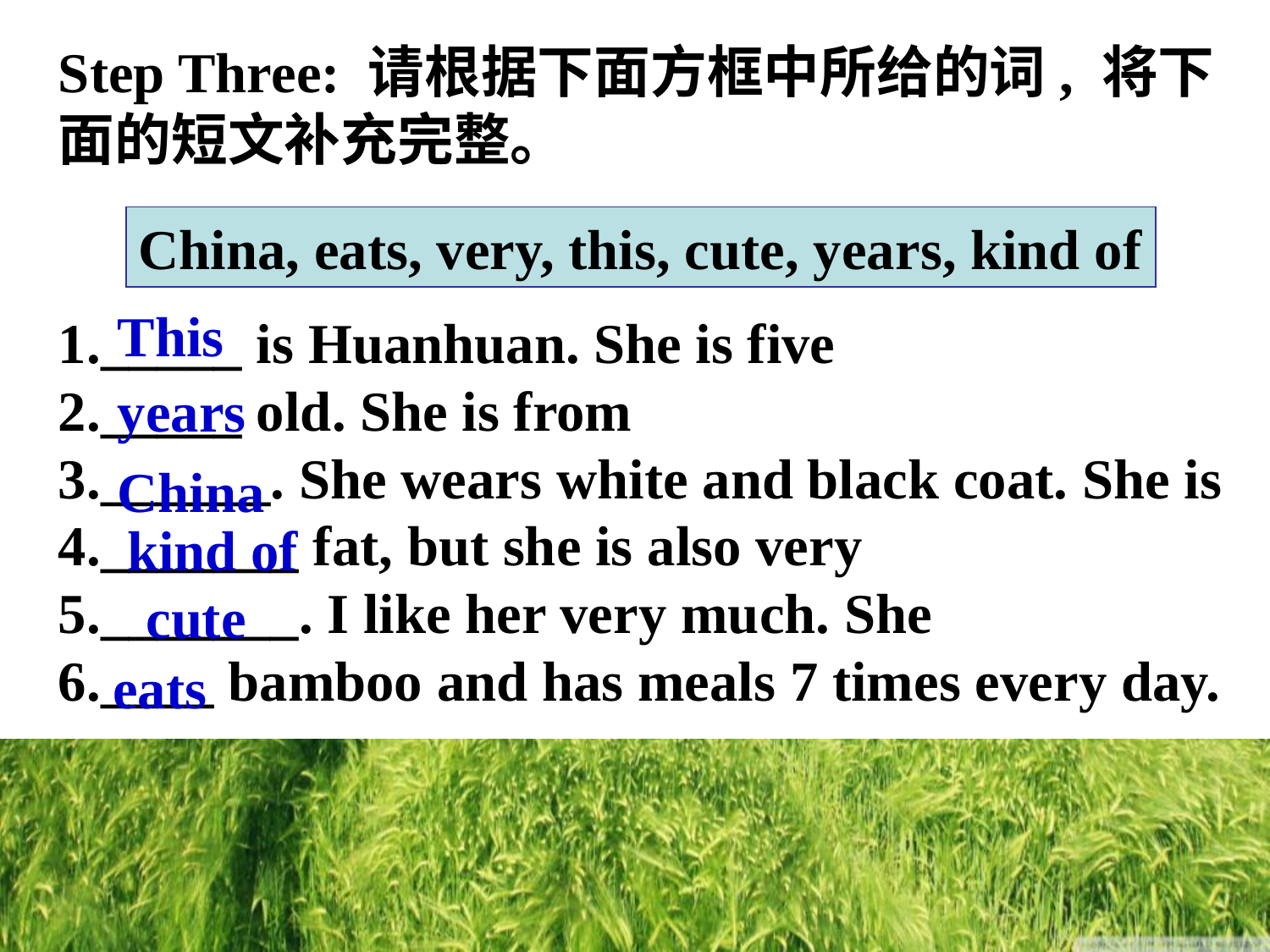

Step Three: 请根据下面方框中所给的词, 将下面的短文补充完整。

1._____ is Huanhuan. She is five
2._____ old. She is from
3.______. She wears white and black coat. She is
4._______ fat, but she is also very
5._______. I like her very much. She
6.____ bamboo and has meals 7 times every day.
China, eats, very, this, cute, years, kind of
This
years
China
kind of
cute
eats